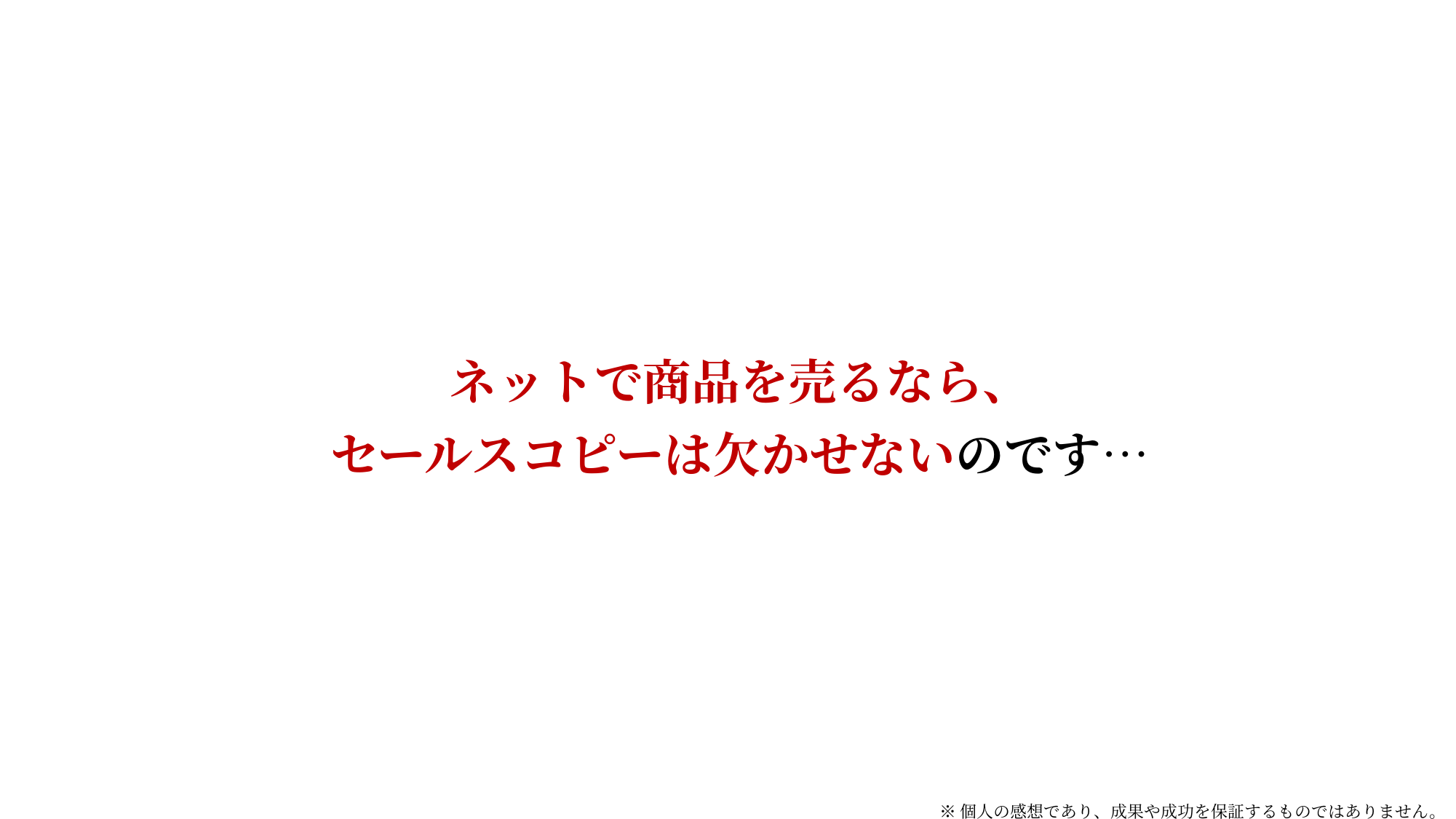

ネットで商品を売るなら、
セールスコピーは欠かせないのです…
※個人の感想であり、成果や成功を保証するものではありません。